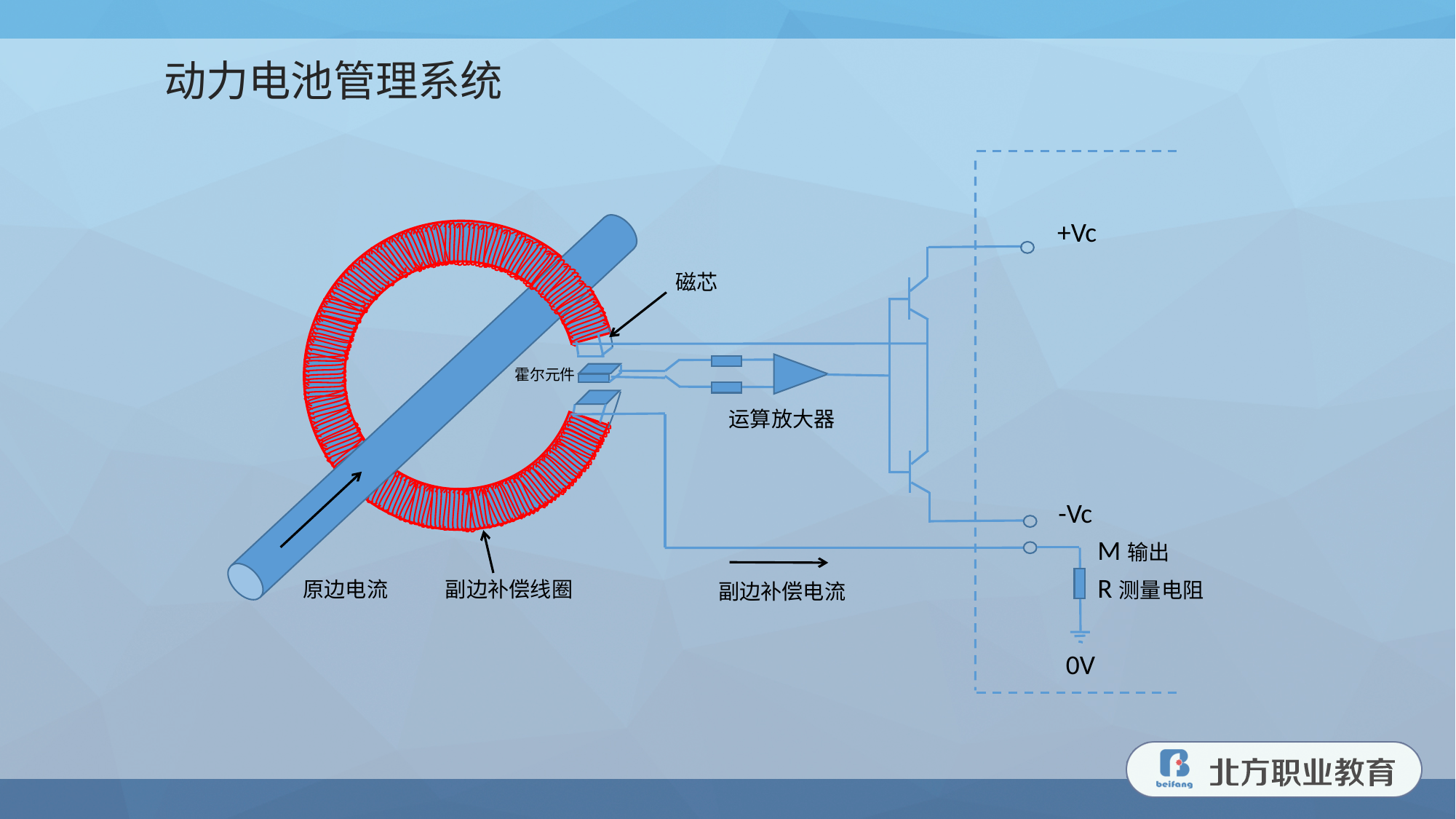

动力电池管理系统

+Vc

霍尔元件

磁芯

运算放大器
-Vc

M输出

R测量电阻

原边电流
副边补偿线圈
副边补偿电流
0V